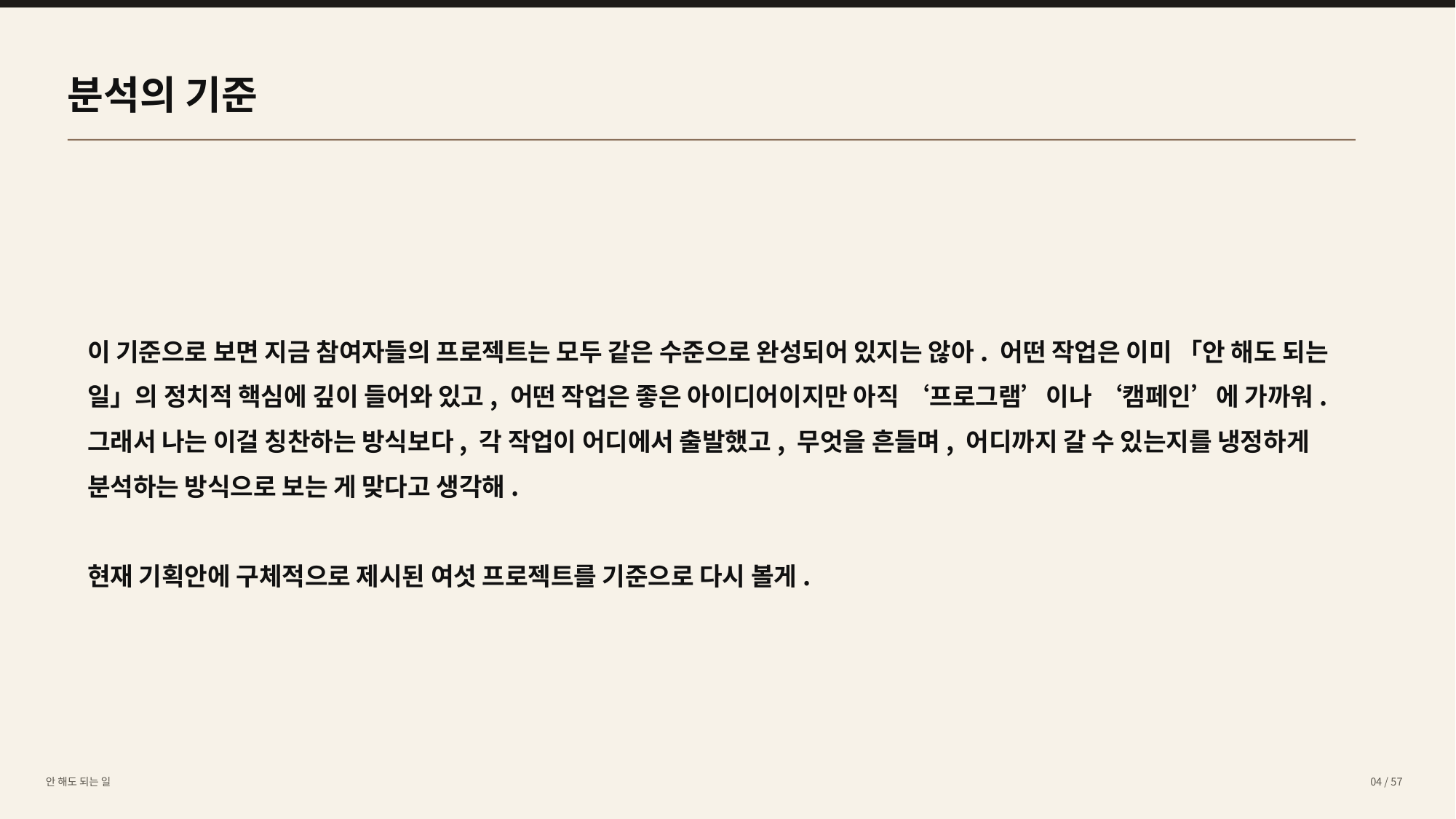

분석의 기준

이 기준으로 보면 지금 참여자들의 프로젝트는 모두 같은 수준으로 완성되어 있지는 않아. 어떤 작업은 이미 「안 해도 되는 일」의 정치적 핵심에 깊이 들어와 있고, 어떤 작업은 좋은 아이디어이지만 아직 ‘프로그램’이나 ‘캠페인’에 가까워. 그래서 나는 이걸 칭찬하는 방식보다, 각 작업이 어디에서 출발했고, 무엇을 흔들며, 어디까지 갈 수 있는지를 냉정하게 분석하는 방식으로 보는 게 맞다고 생각해.

현재 기획안에 구체적으로 제시된 여섯 프로젝트를 기준으로 다시 볼게.
안 해도 되는 일
04 / 57